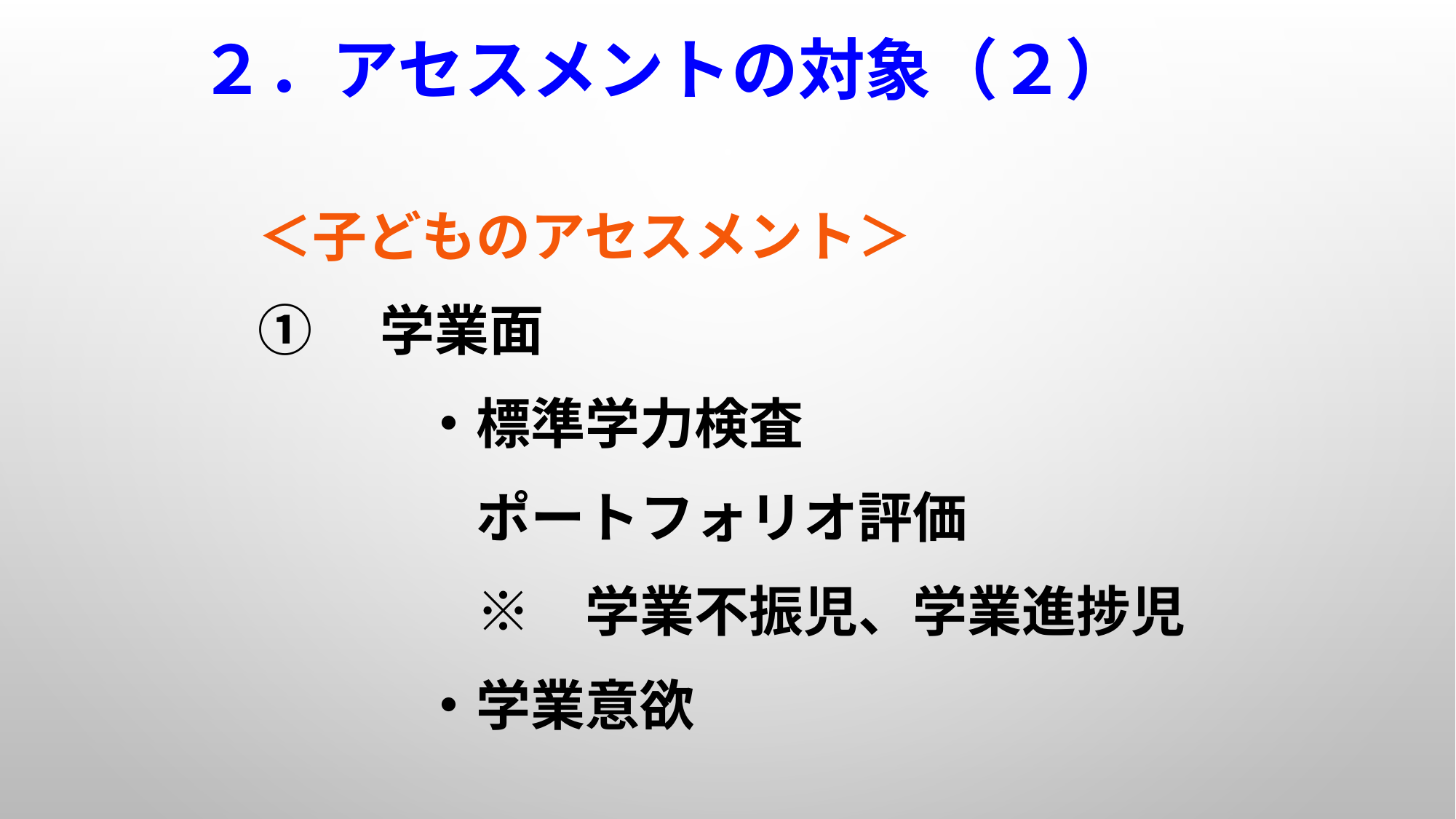

# ２．アセスメントの対象（２）
＜子どものアセスメント＞
①　学業面
　　　・標準学力検査
　　　　ポートフォリオ評価
　　　　※　学業不振児、学業進捗児
　　　・学業意欲